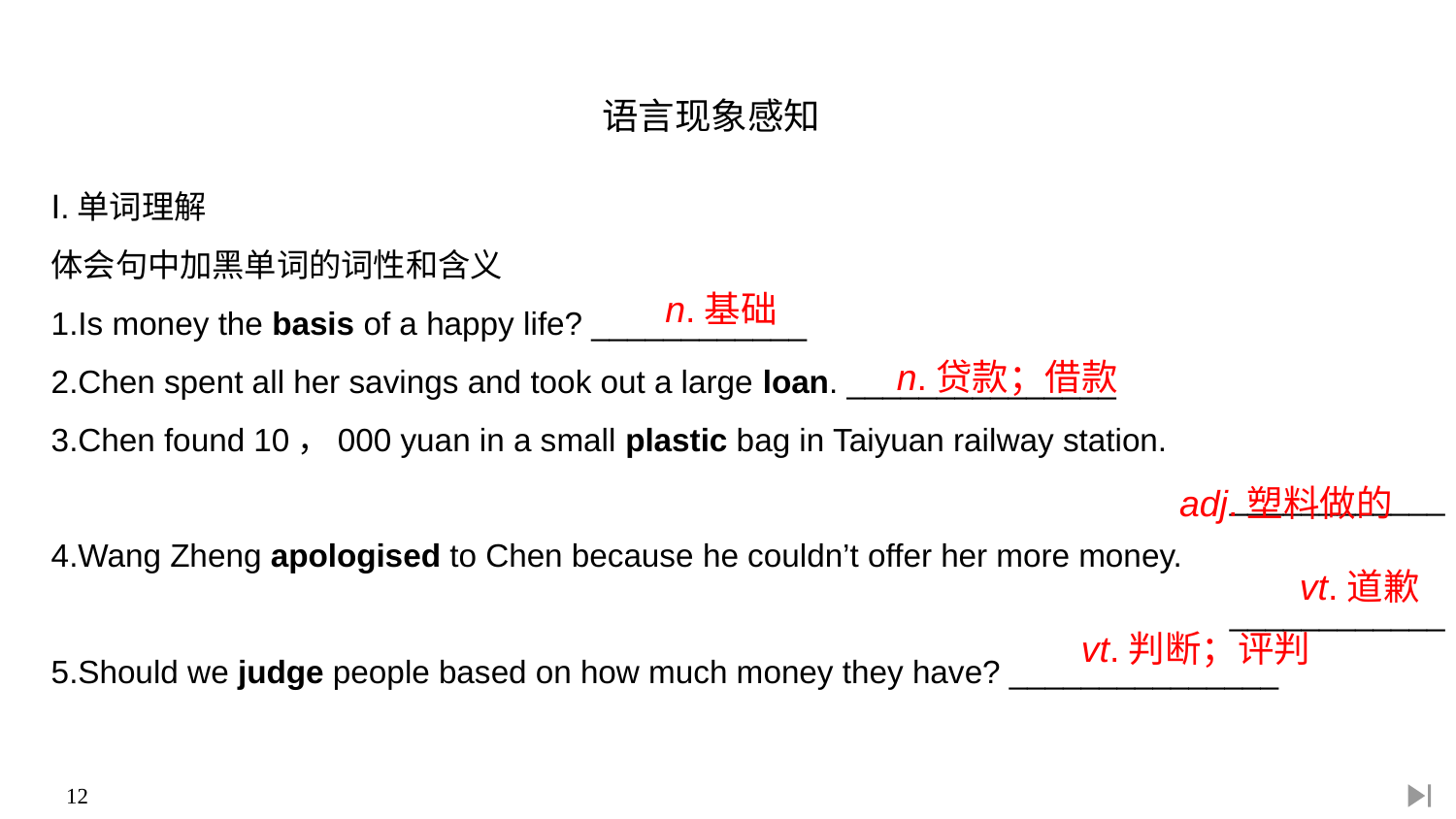

语言现象感知
Ⅰ.单词理解
体会句中加黑单词的词性和含义
1.Is money the basis of a happy life? ____________
2.Chen spent all her savings and took out a large loan. _______________
3.Chen found 10，000 yuan in a small plastic bag in Taiyuan railway station.
____________
4.Wang Zheng apologised to Chen because he couldn’t offer her more money.
____________
5.Should we judge people based on how much money they have? _______________
n.基础
n.贷款；借款
adj.塑料做的
vt.道歉
vt.判断；评判